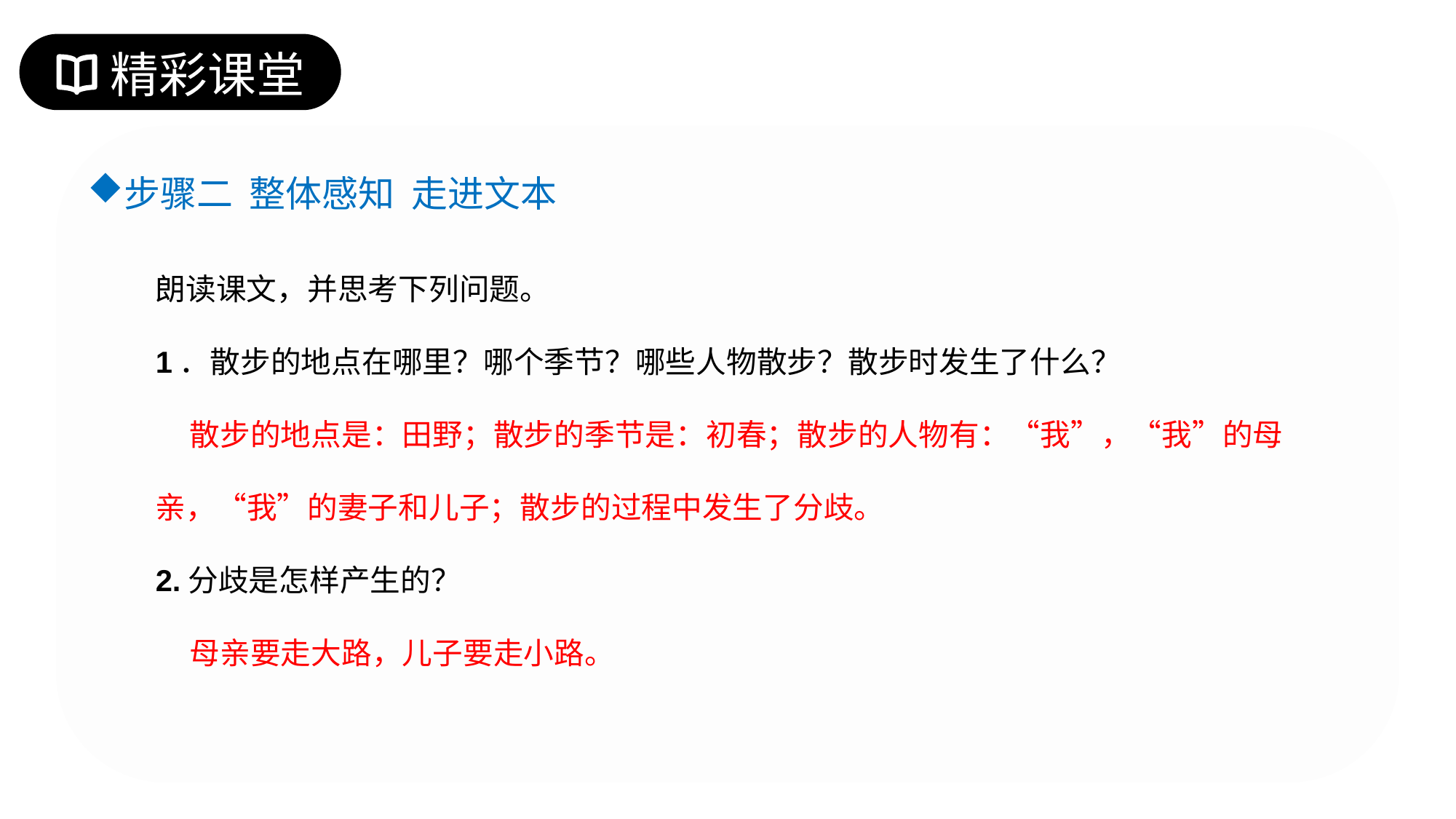

精彩课堂

步骤二  整体感知  走进文本
朗读课文，并思考下列问题。
1．散步的地点在哪里？哪个季节？哪些人物散步？散步时发生了什么？
    散步的地点是：田野；散步的季节是：初春；散步的人物有：“我”，“我”的母亲，“我”的妻子和儿子；散步的过程中发生了分歧。
2.分歧是怎样产生的？
    母亲要走大路，儿子要走小路。